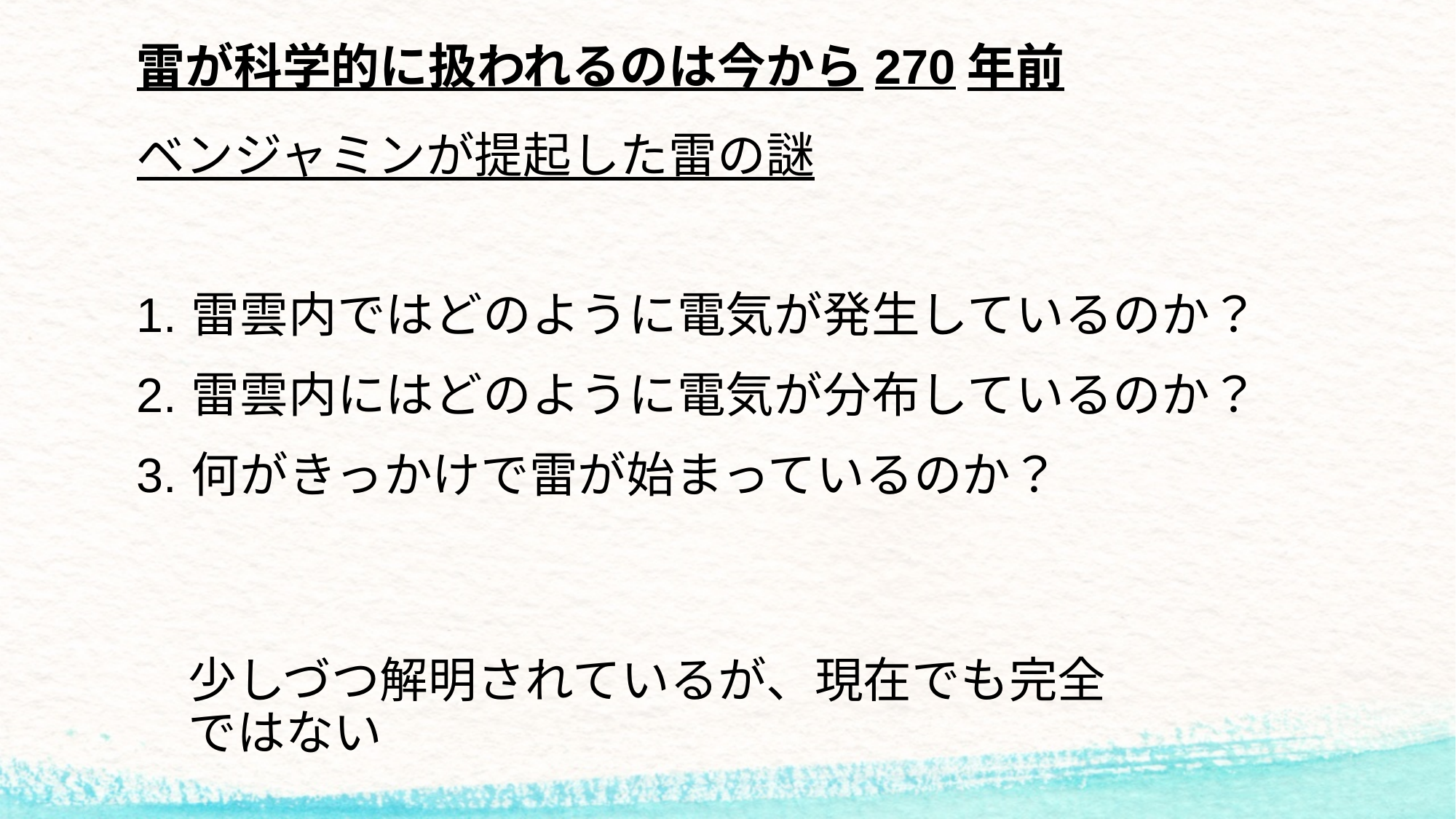

# 雷が科学的に扱われるのは今から270年前
ベンジャミンが提起した雷の謎

雷雲内ではどのように電気が発生しているのか？
雷雲内にはどのように電気が分布しているのか？
何がきっかけで雷が始まっているのか？
少しづつ解明されているが、現在でも完全ではない